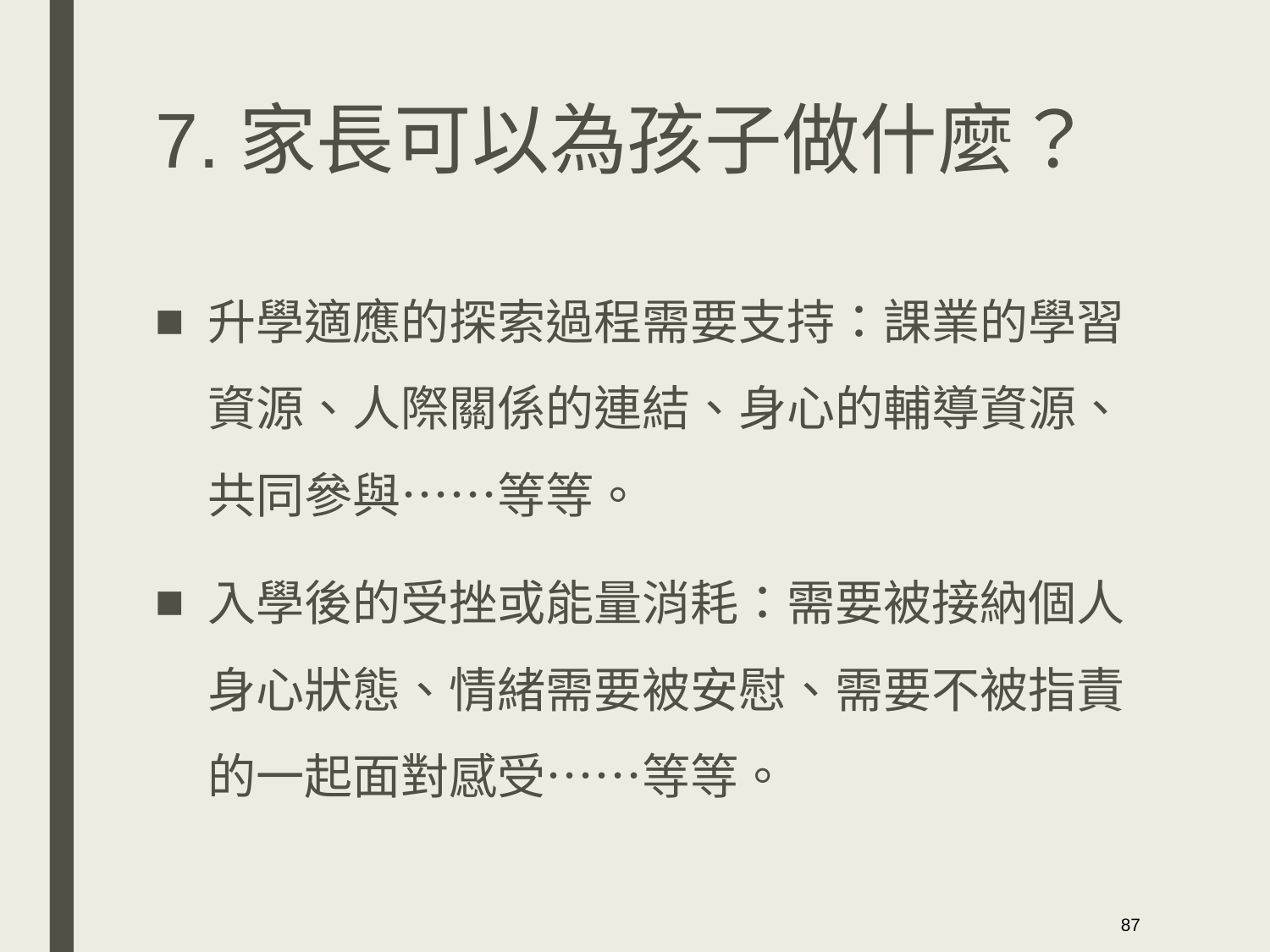

# 7.家長可以為孩子做什麼？
升學適應的探索過程需要支持：課業的學習資源、人際關係的連結、身心的輔導資源、共同參與……等等。
入學後的受挫或能量消耗：需要被接納個人身心狀態、情緒需要被安慰、需要不被指責的一起面對感受……等等。
87